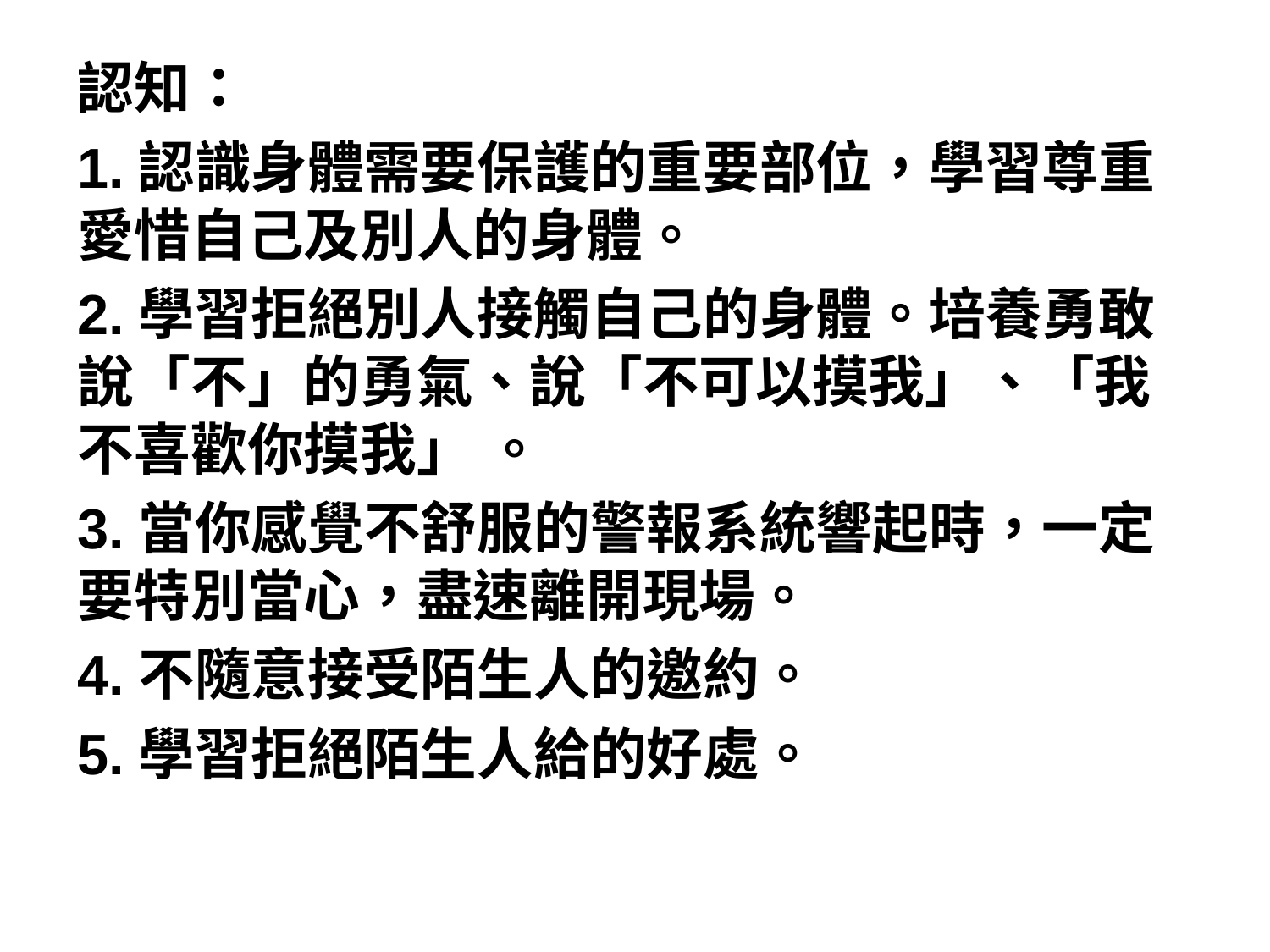

認知：
1.認識身體需要保護的重要部位，學習尊重愛惜自己及別人的身體。
2.學習拒絕別人接觸自己的身體。培養勇敢說「不」的勇氣、說「不可以摸我」、「我不喜歡你摸我」 。
3.當你感覺不舒服的警報系統響起時，一定要特別當心，盡速離開現場。
4.不隨意接受陌生人的邀約。
5.學習拒絕陌生人給的好處。